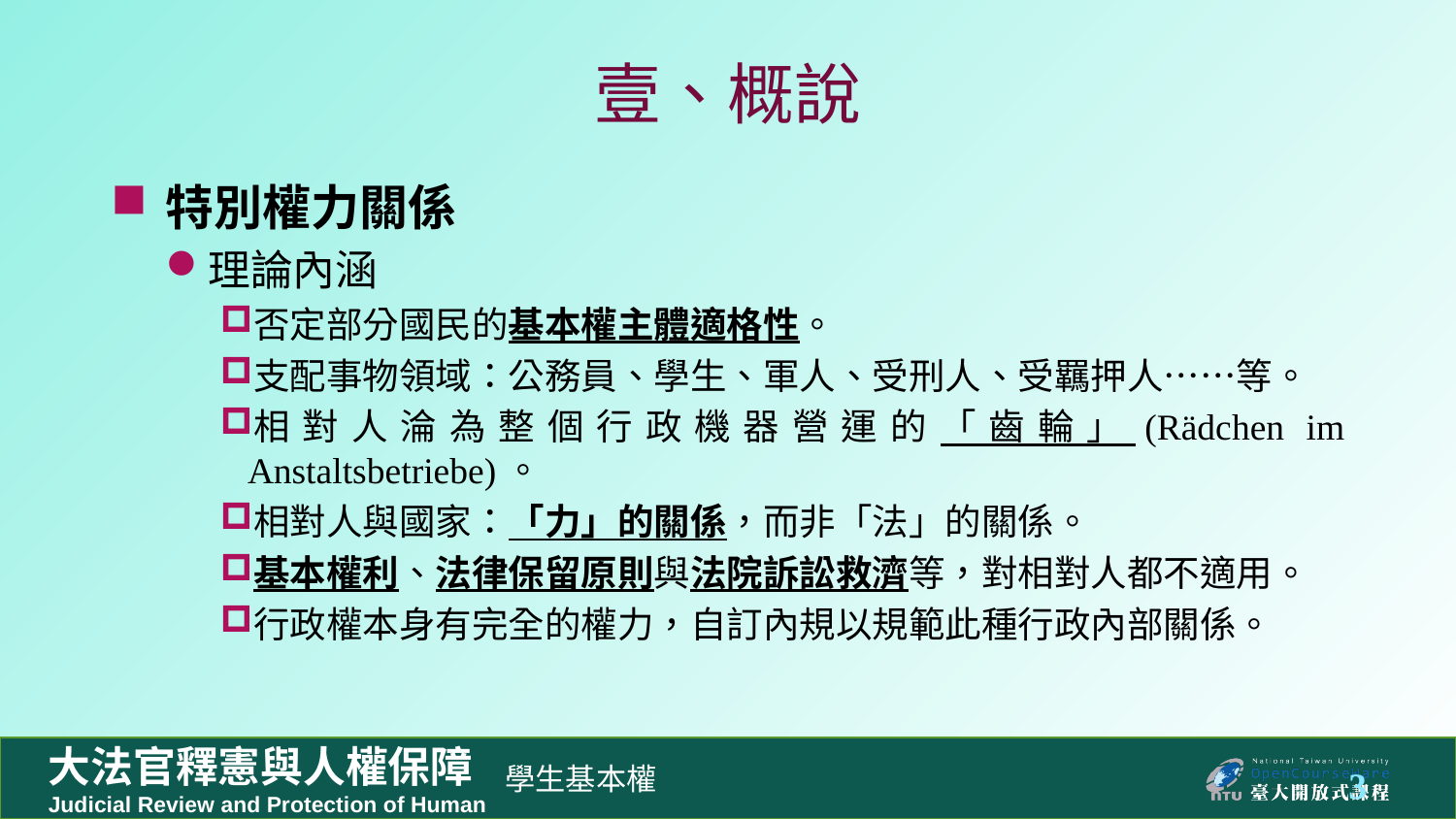

# 壹、概說
特別權力關係
理論內涵
否定部分國民的基本權主體適格性。
支配事物領域：公務員、學生、軍人、受刑人、受羈押人……等。
相對人淪為整個行政機器營運的「齒輪」(Rädchen im Anstaltsbetriebe)。
相對人與國家：「力」的關係，而非「法」的關係。
基本權利、法律保留原則與法院訴訟救濟等，對相對人都不適用。
行政權本身有完全的權力，自訂內規以規範此種行政內部關係。